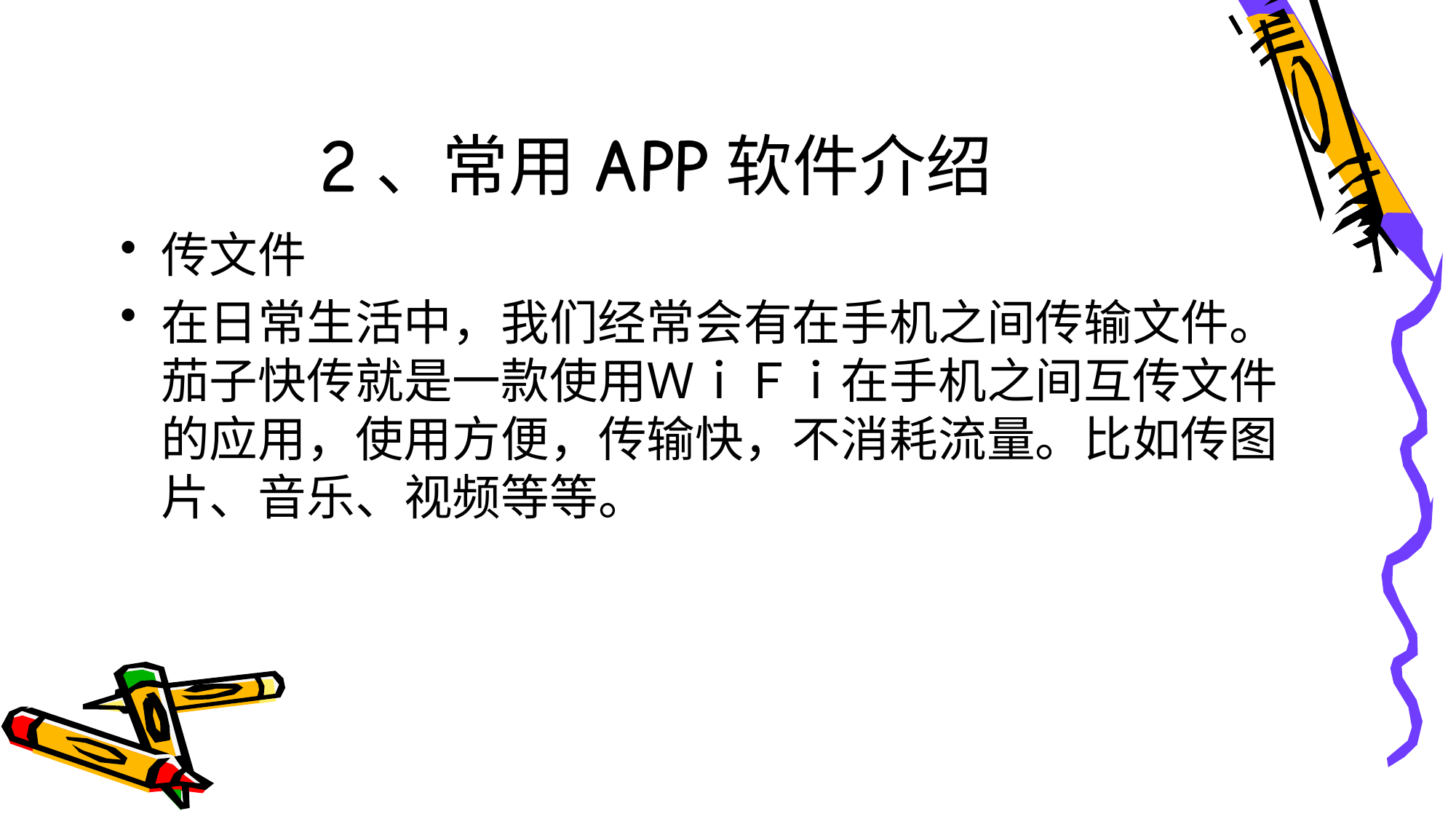

# 2、常用APP软件介绍
传文件
在日常生活中，我们经常会有在手机之间传输文件。茄子快传就是一款使用ＷｉＦｉ在手机之间互传文件的应用，使用方便，传输快，不消耗流量。比如传图片、音乐、视频等等。